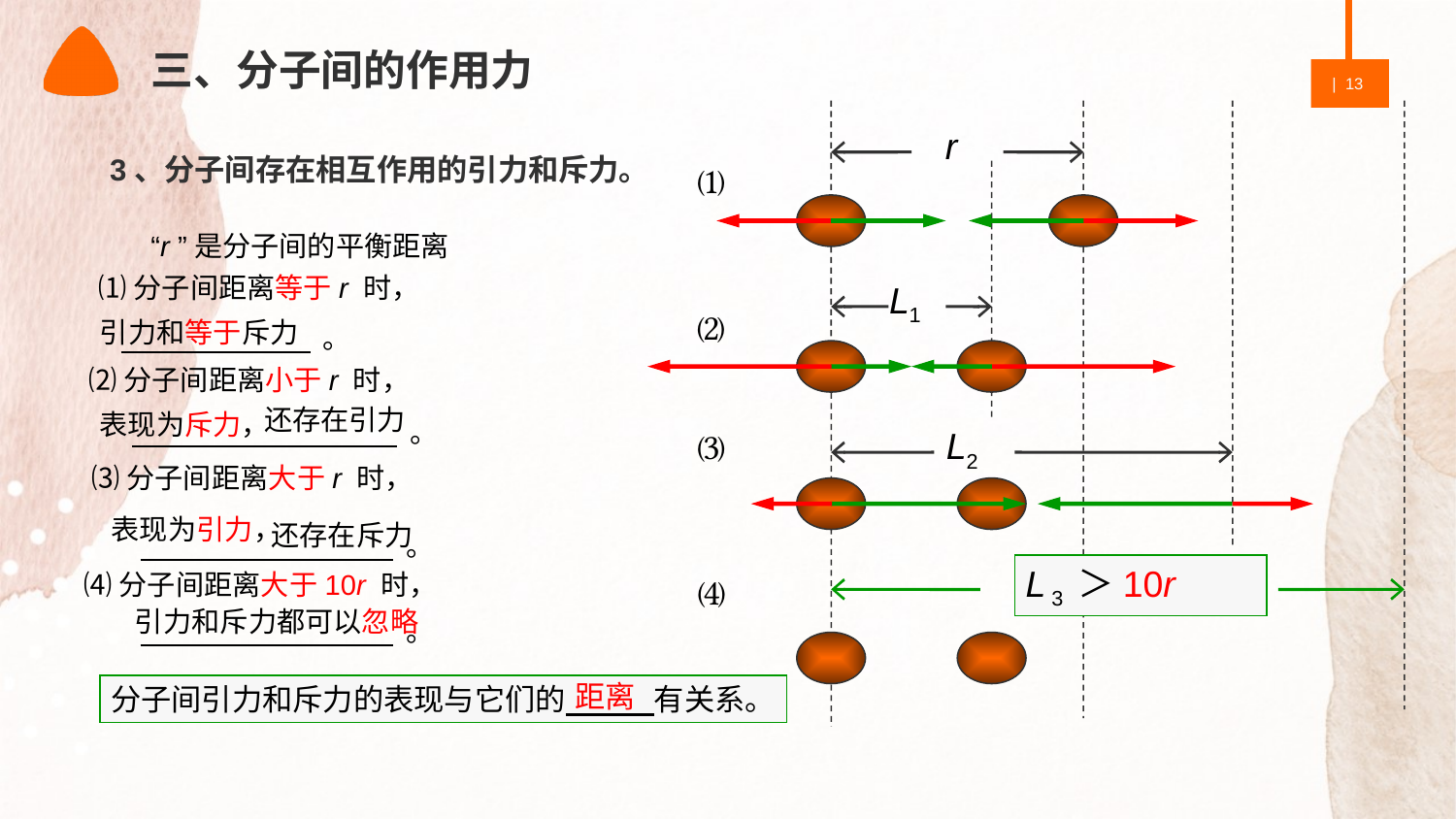

三、分子间的作用力

r
3、分子间存在相互作用的引力和斥力。

⑴

“r ”是分子间的平衡距离
⑴分子间距离等于r 时，
L1
⑵

引力和等于斥力
                               。

⑵分子间距离小于r 时，

还存在引力
表现为斥力，
                                           。
⑶
L2

⑶分子间距离大于r 时，

表现为引力，
还存在斥力
                                         。
L 3 ＞10r
⑷分子间距离大于10r 时，
⑷

引力和斥力都可以忽略
                                         。

距离
分子间引力和斥力的表现与它们的             有关系。